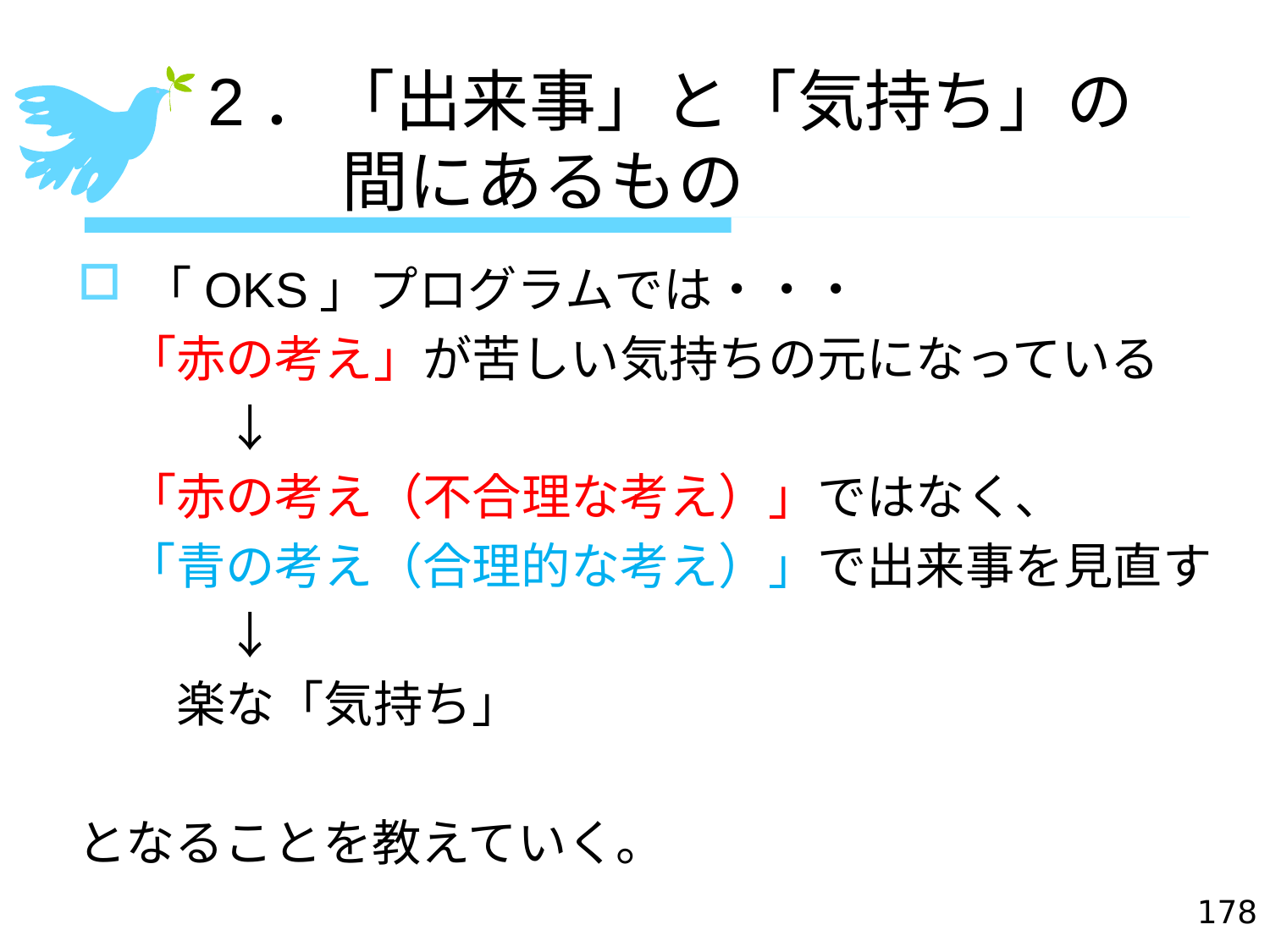

# 2．「出来事」と「気持ち」の 　　間にあるもの
「OKS」プログラムでは・・・
　「赤の考え」が苦しい気持ちの元になっている
　　　↓
　「赤の考え（不合理な考え）」ではなく、
　「青の考え（合理的な考え）」で出来事を見直す
　　　↓
　　楽な「気持ち」

となることを教えていく。

178